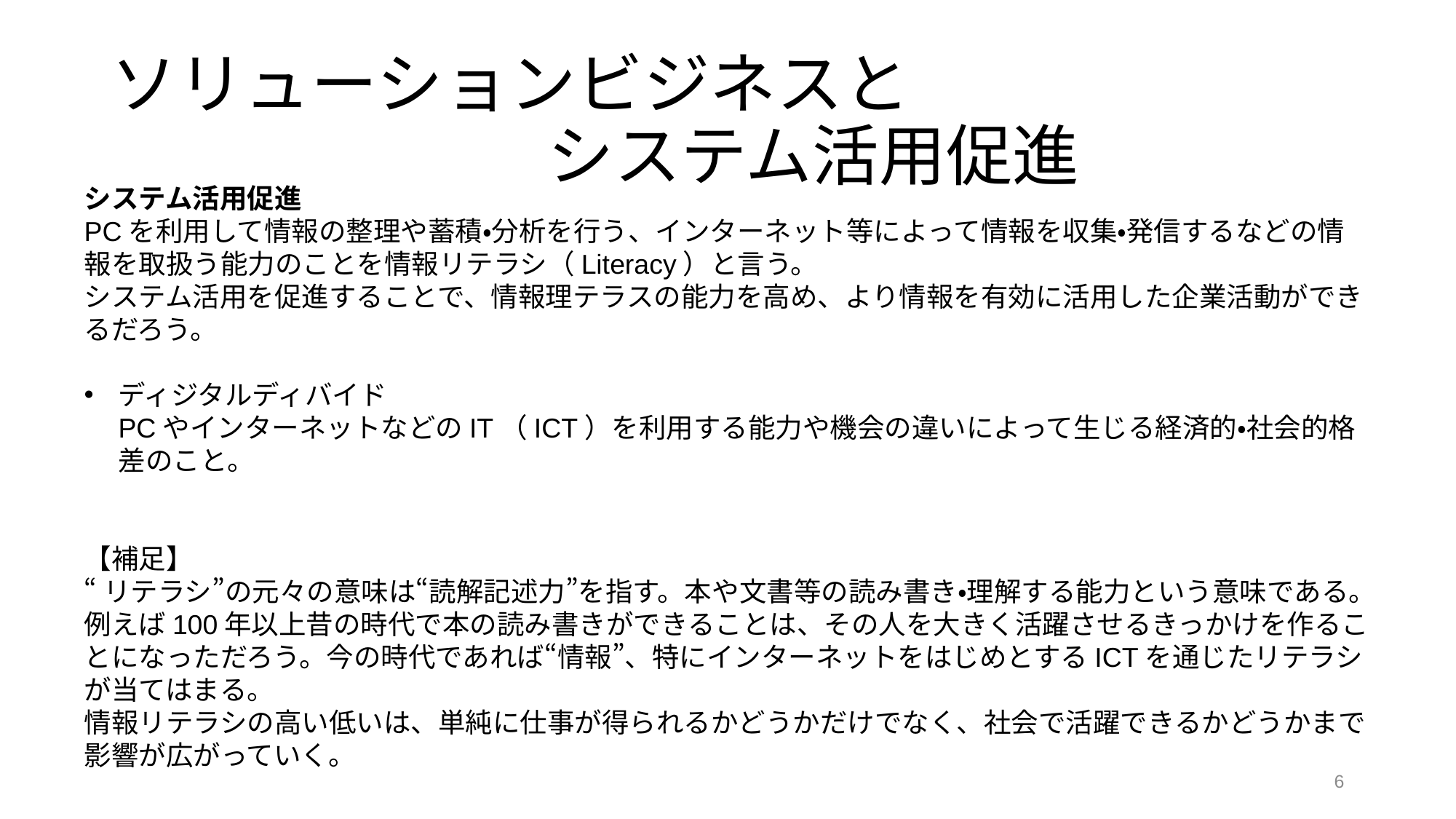

# ソリューションビジネスと システム活用促進
システム活用促進
PCを利用して情報の整理や蓄積・分析を行う、インターネット等によって情報を収集・発信するなどの情報を取扱う能力のことを情報リテラシ（Literacy）と言う。
システム活用を促進することで、情報理テラスの能力を高め、より情報を有効に活用した企業活動ができるだろう。

ディジタルディバイド
PCやインターネットなどのIT（ICT）を利用する能力や機会の違いによって生じる経済的・社会的格差のこと。

【補足】
“リテラシ”の元々の意味は“読解記述力”を指す。本や文書等の読み書き・理解する能力という意味である。
例えば100年以上昔の時代で本の読み書きができることは、その人を大きく活躍させるきっかけを作ることになっただろう。今の時代であれば“情報”、特にインターネットをはじめとするICTを通じたリテラシが当てはまる。
情報リテラシの高い低いは、単純に仕事が得られるかどうかだけでなく、社会で活躍できるかどうかまで影響が広がっていく。
6